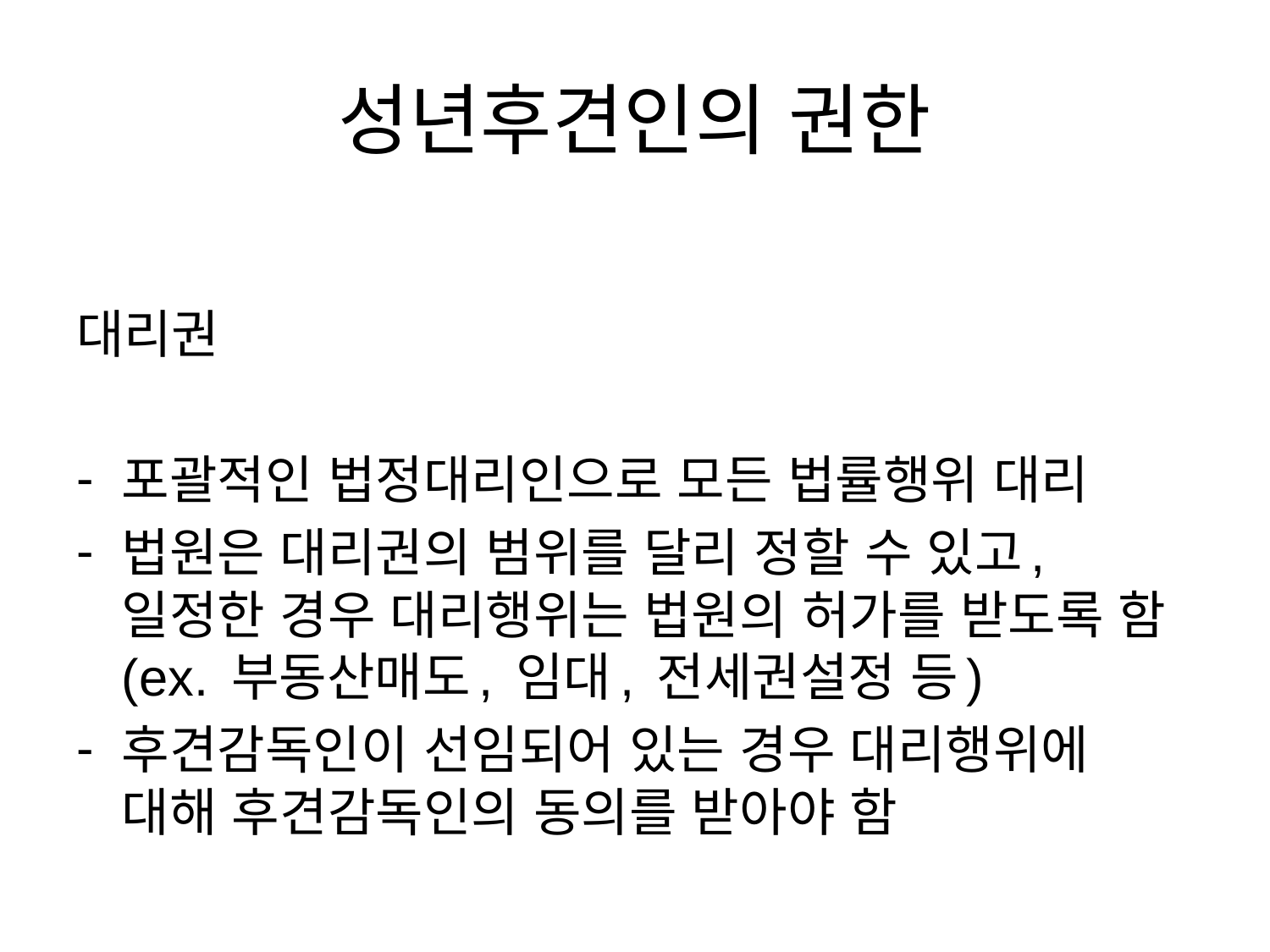

# 성년후견인의 권한

대리권

포괄적인 법정대리인으로 모든 법률행위 대리
법원은 대리권의 범위를 달리 정할 수 있고, 일정한 경우 대리행위는 법원의 허가를 받도록 함(ex. 부동산매도, 임대, 전세권설정 등)
후견감독인이 선임되어 있는 경우 대리행위에 대해 후견감독인의 동의를 받아야 함